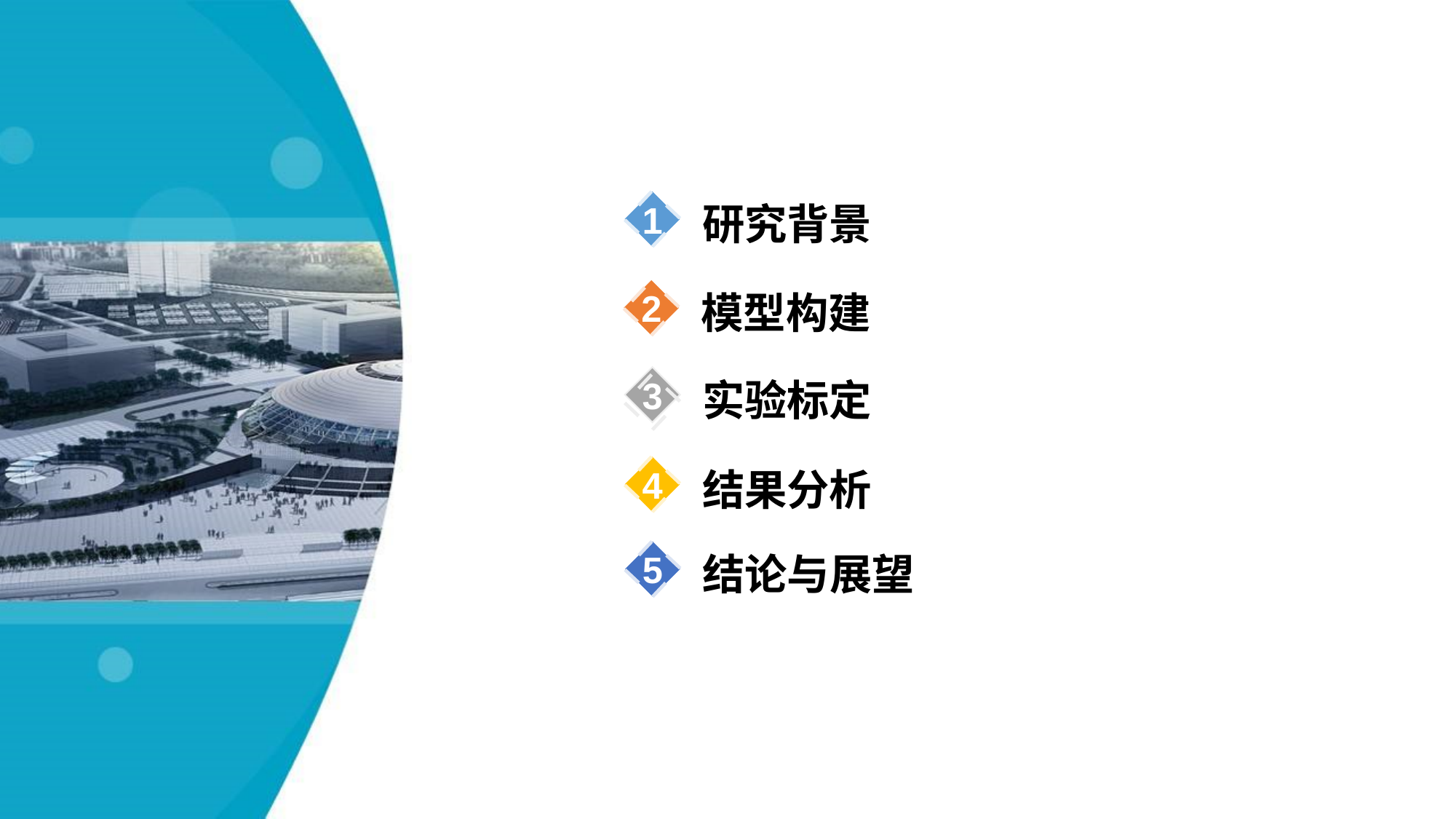

1
研究背景
2
模型构建
3
实验标定
4
结果分析
5
结论与展望